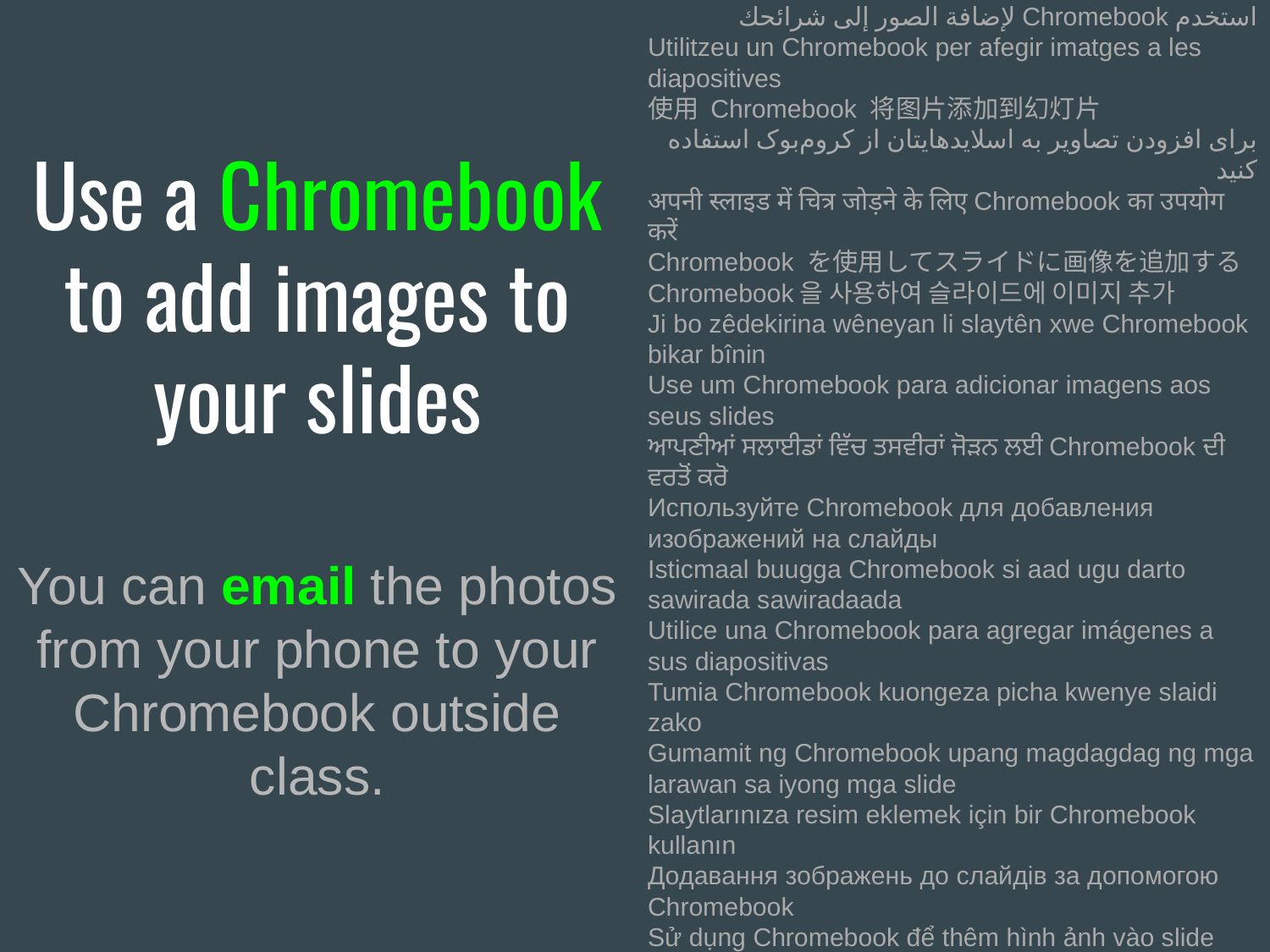

Use a Chromebook to add images to your slides

You can email the photos from your phone to your Chromebook outside class.
ምስሎችን ወደ ስላይዶችዎ ለማከል Chromebook ይጠቀሙ
استخدم Chromebook لإضافة الصور إلى شرائحك
Utilitzeu un Chromebook per afegir imatges a les diapositives
使用 Chromebook 将图片添加到幻灯片
برای افزودن تصاویر به اسلایدهایتان از کروم‌بوک استفاده کنید
अपनी स्लाइड में चित्र जोड़ने के लिए Chromebook का उपयोग करें
Chromebook を使用してスライドに画像を追加する
Chromebook을 사용하여 슬라이드에 이미지 추가
Ji bo zêdekirina wêneyan li slaytên xwe Chromebook bikar bînin
Use um Chromebook para adicionar imagens aos seus slides
ਆਪਣੀਆਂ ਸਲਾਈਡਾਂ ਵਿੱਚ ਤਸਵੀਰਾਂ ਜੋੜਨ ਲਈ Chromebook ਦੀ ਵਰਤੋਂ ਕਰੋ
Используйте Chromebook для добавления изображений на слайды
Isticmaal buugga Chromebook si aad ugu darto sawirada sawiradaada
Utilice una Chromebook para agregar imágenes a sus diapositivas
Tumia Chromebook kuongeza picha kwenye slaidi zako
Gumamit ng Chromebook upang magdagdag ng mga larawan sa iyong mga slide
Slaytlarınıza resim eklemek için bir Chromebook kullanın
Додавання зображень до слайдів за допомогою Chromebook
Sử dụng Chromebook để thêm hình ảnh vào slide của bạn